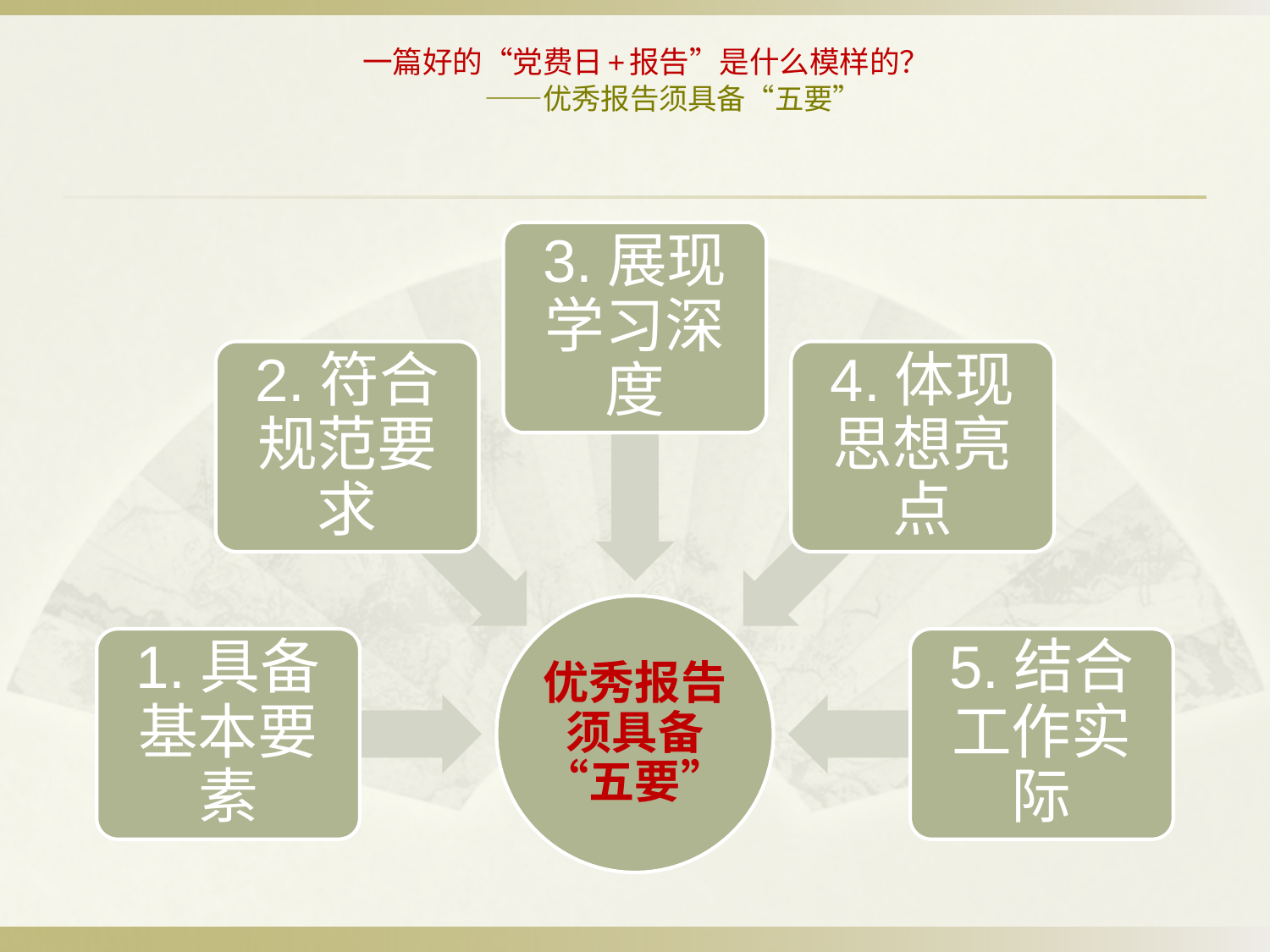

# 一篇好的“党费日+报告”是什么模样的？ ——优秀报告须具备“五要”
优秀报告须具备“五要”
1.具备基本要素
2.符合规范要求
3.展现学习深度
4.体现思想亮点
5.结合工作实际